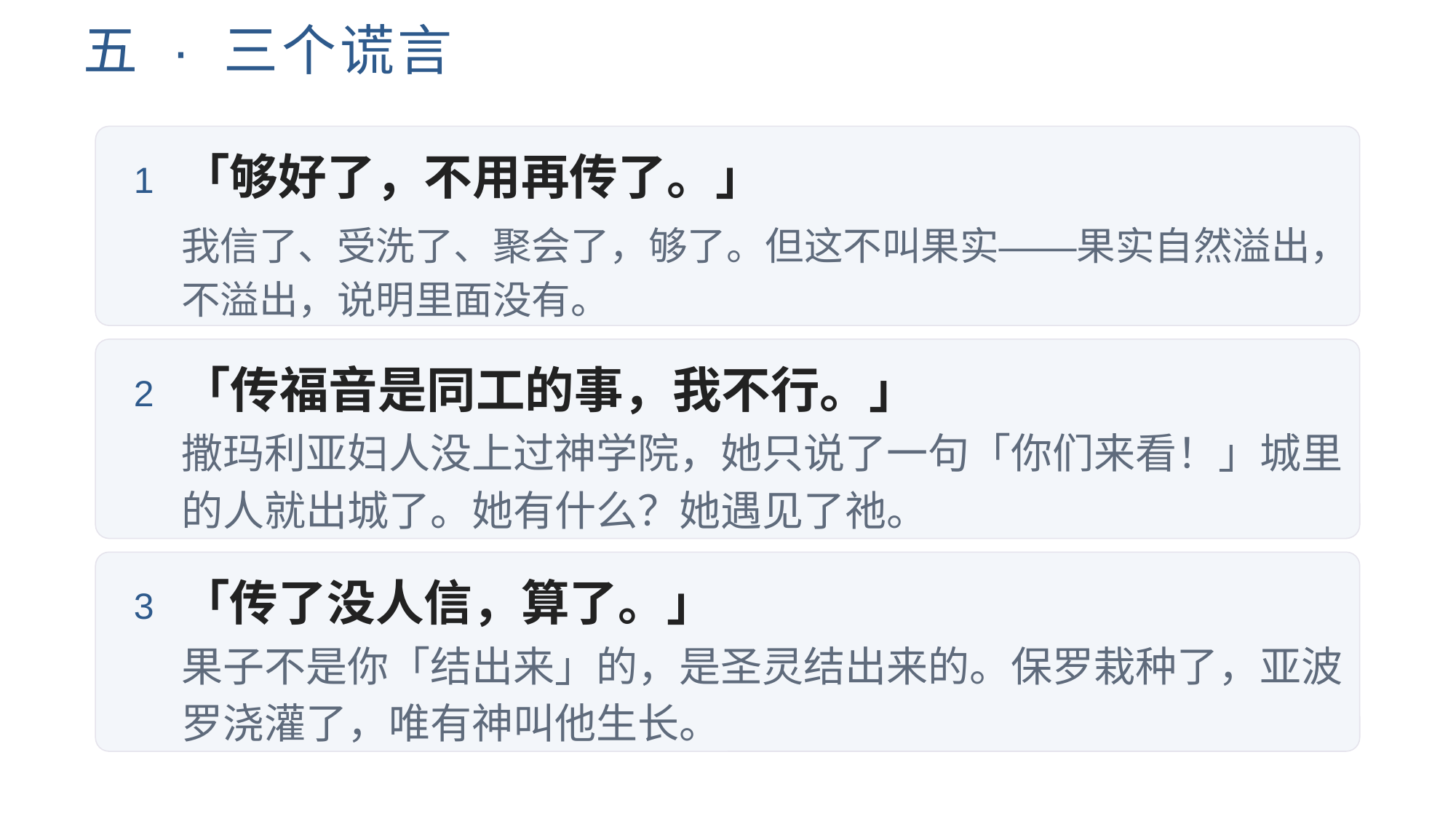

五 · 三个谎言

「够好了，不用再传了。」
1
我信了、受洗了、聚会了，够了。但这不叫果实——果实自然溢出，不溢出，说明里面没有。

「传福音是同工的事，我不行。」
2
撒玛利亚妇人没上过神学院，她只说了一句「你们来看！」城里的人就出城了。她有什么？她遇见了祂。

「传了没人信，算了。」
3
果子不是你「结出来」的，是圣灵结出来的。保罗栽种了，亚波罗浇灌了，唯有神叫他生长。